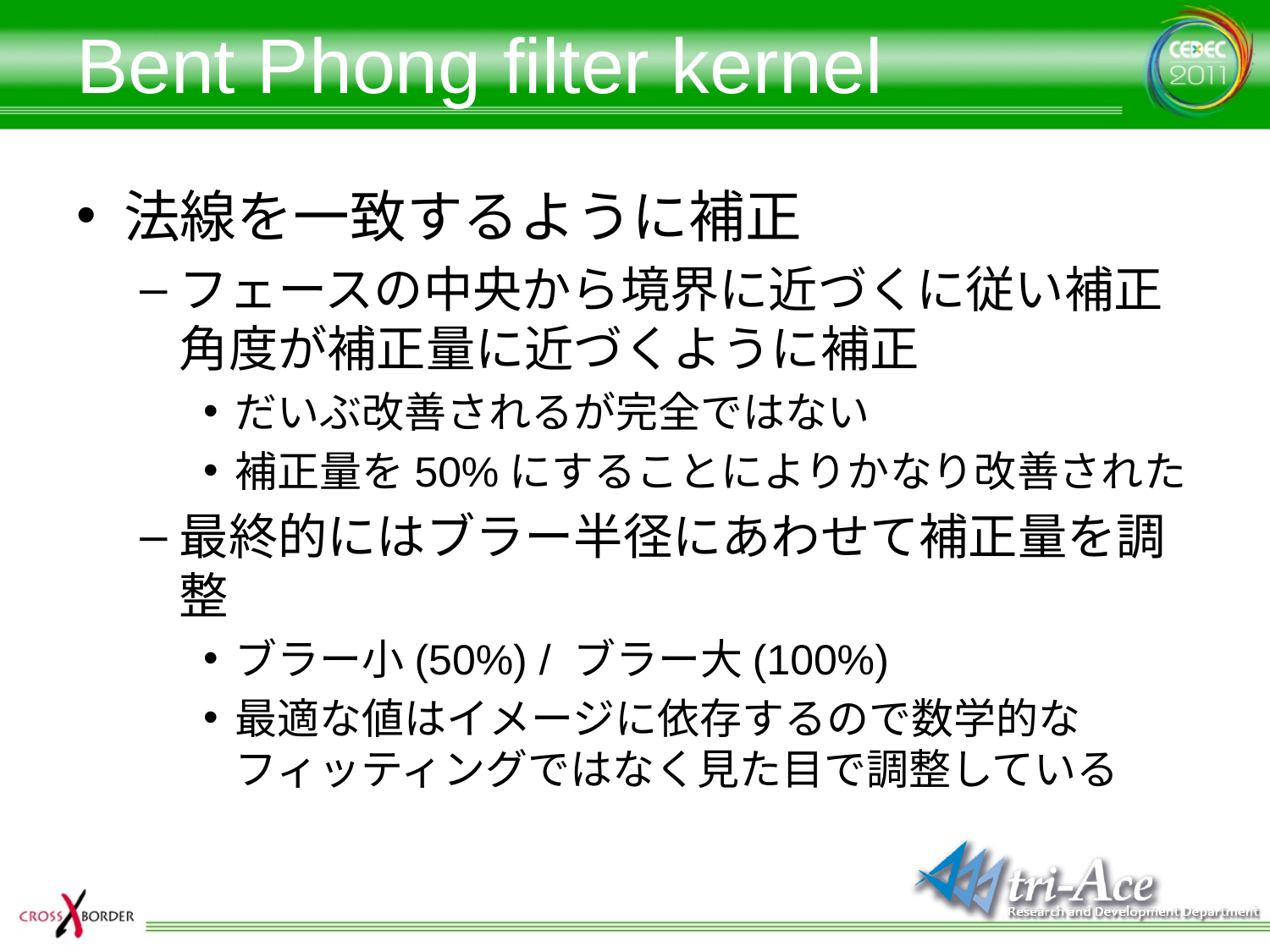

# Bent Phong filter kernel
法線を一致するように補正
フェースの中央から境界に近づくに従い補正角度が補正量に近づくように補正
だいぶ改善されるが完全ではない
補正量を50%にすることによりかなり改善された
最終的にはブラー半径にあわせて補正量を調整
ブラー小(50%) / ブラー大(100%)
最適な値はイメージに依存するので数学的なフィッティングではなく見た目で調整している